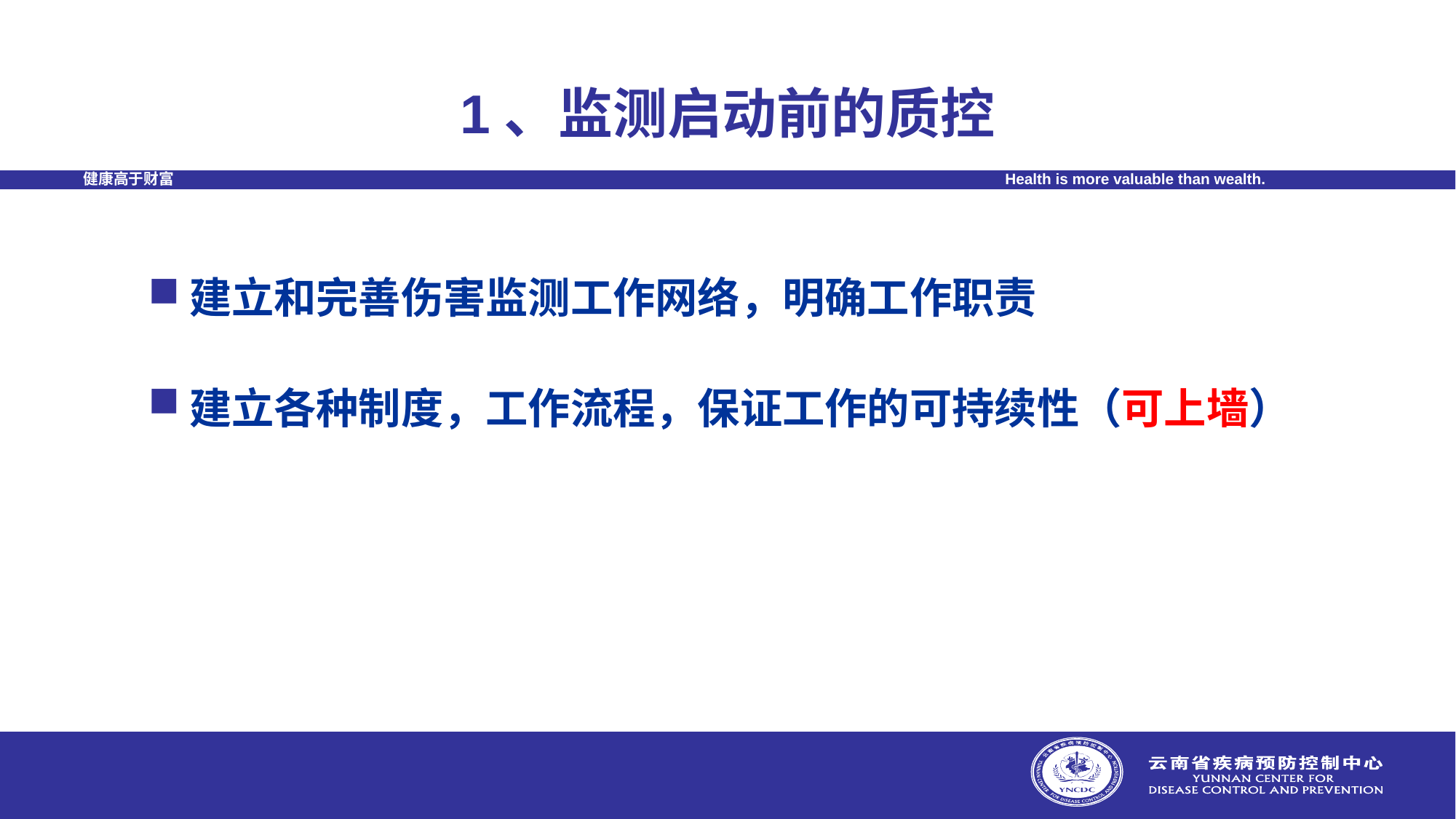

# 1、监测启动前的质控
建立和完善伤害监测工作网络，明确工作职责
建立各种制度，工作流程，保证工作的可持续性（可上墙）